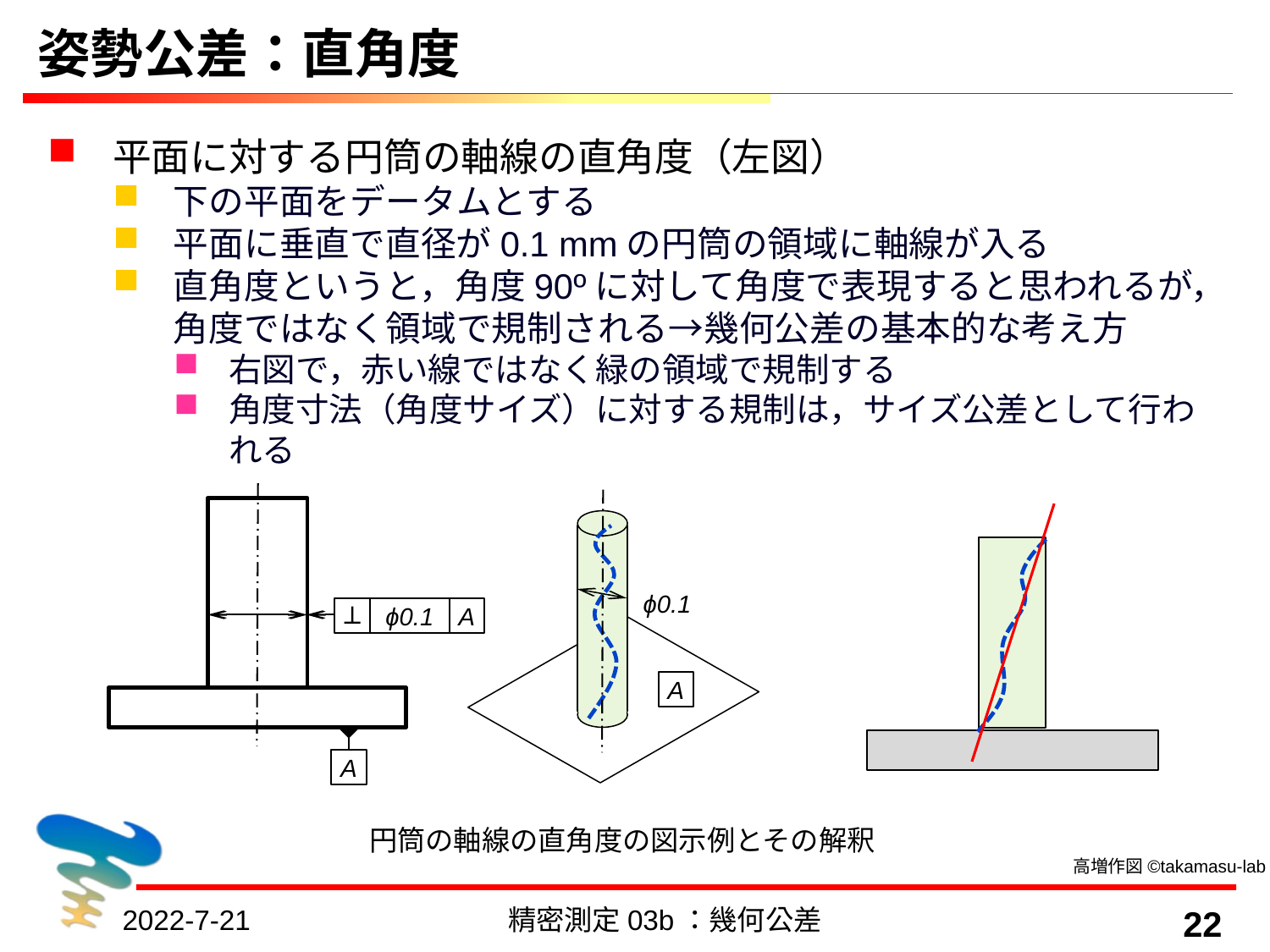

# 姿勢公差：直角度
平面に対する円筒の軸線の直角度（左図）
下の平面をデータムとする
平面に垂直で直径が0.1 mmの円筒の領域に軸線が入る
直角度というと，角度90ºに対して角度で表現すると思われるが，角度ではなく領域で規制される→幾何公差の基本的な考え方
右図で，赤い線ではなく緑の領域で規制する
角度寸法（角度サイズ）に対する規制は，サイズ公差として行われる

⊥
ϕ0.1
A

A

ϕ0.1

A

円筒の軸線の直角度の図示例とその解釈
高増作図©takamasu-lab
2022-7-21
精密測定03b：幾何公差
22